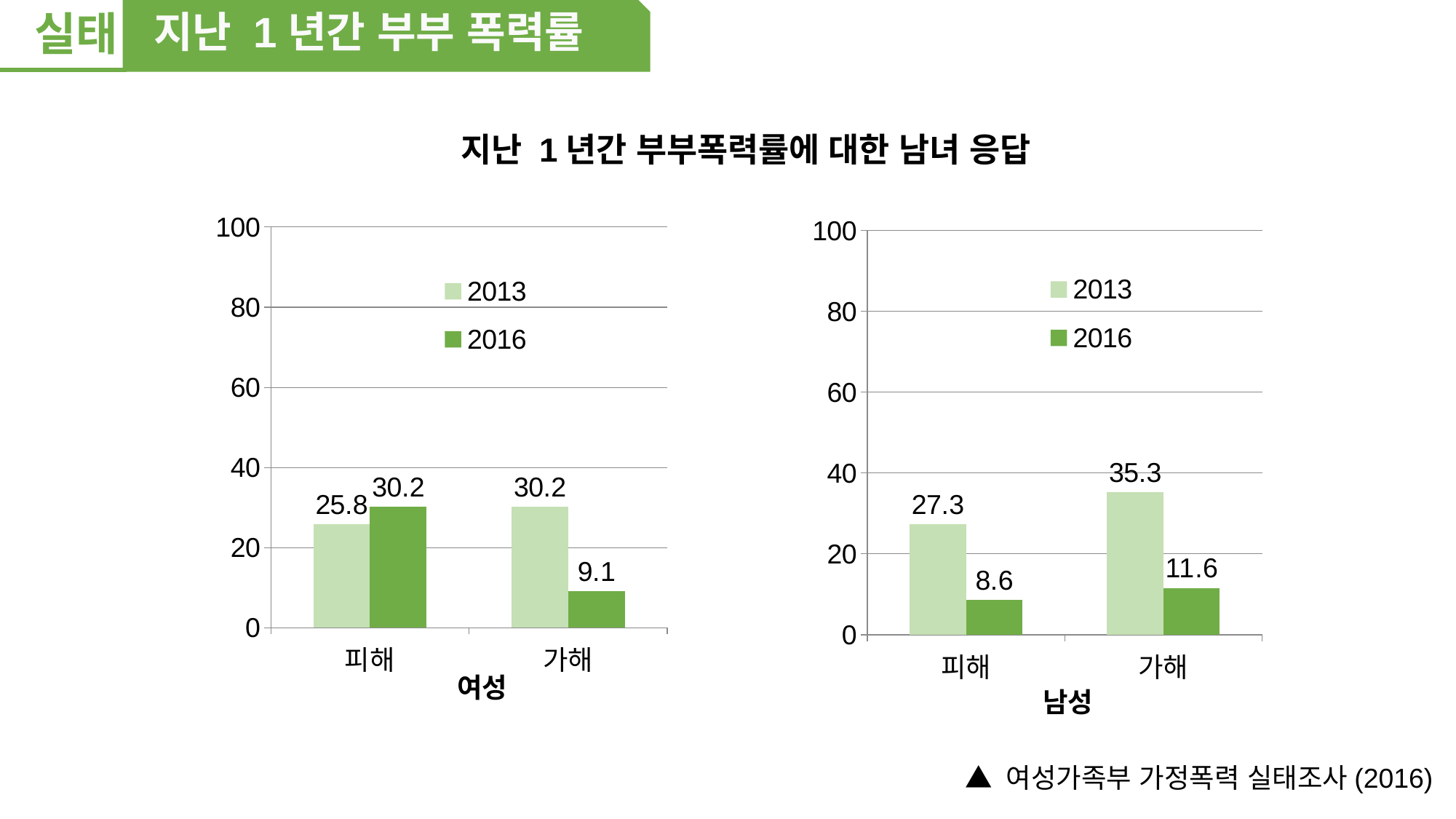

실태

지난 1년간 부부 폭력률
지난 1년간 부부폭력률에 대한 남녀 응답

### Chart

| Category | 2013 | 2016 |
|---|---|---|
| 피해 | 25.8 | 30.2 |
| 가해 | 30.2 | 9.1 |
여성

### Chart

| Category | 2013 | 2016 |
|---|---|---|
| 피해 | 27.3 | 8.6 |
| 가해 | 35.3 | 11.6 |
남성
▲ 여성가족부 가정폭력 실태조사(2016)